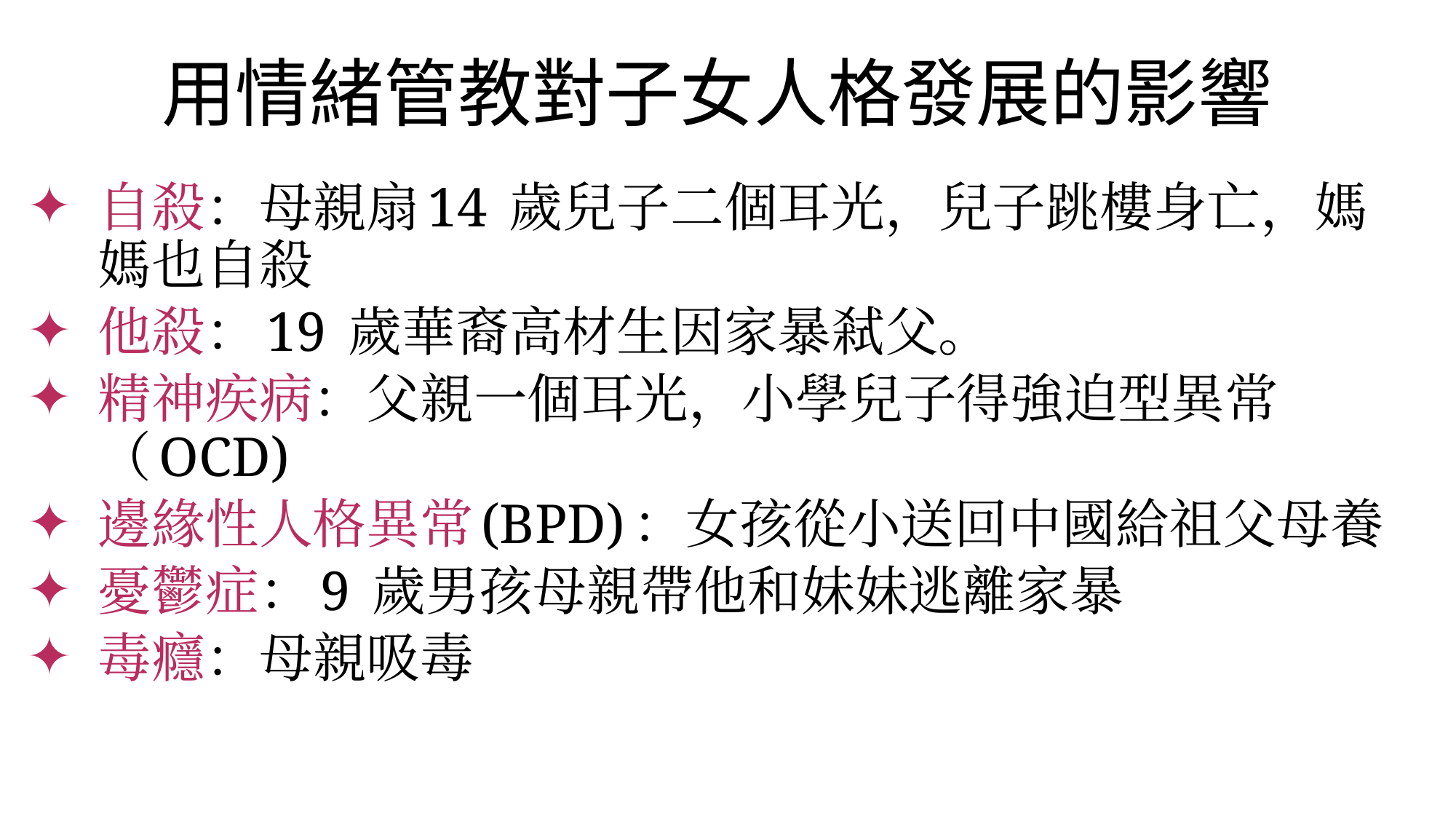

用情緒管教對子女人格發展的影響
自殺：母親扇14 歲兒子二個耳光，兒子跳樓身亡，媽媽也自殺
他殺：19 歲華裔高材生因家暴弒父。
精神疾病：父親一個耳光，小學兒子得強迫型異常（OCD)
邊緣性人格異常(BPD)：女孩從小送回中國給祖父母養
憂鬱症：9 歲男孩母親帶他和妹妹逃離家暴
毒癮：母親吸毒